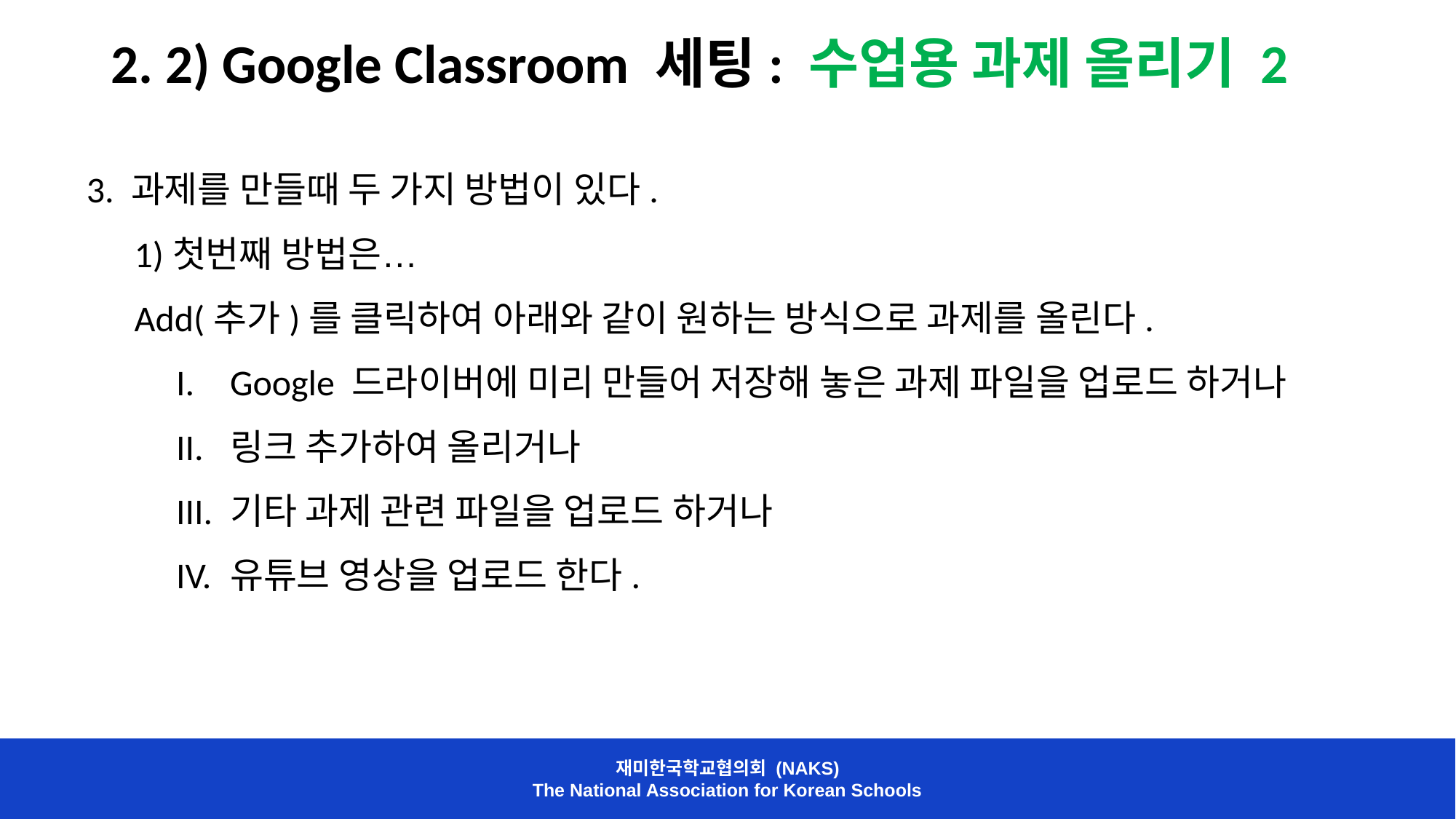

# 2. 2) Google Classroom 세팅: 수업용 과제 올리기 2
3. 과제를 만들때 두 가지 방법이 있다.
1)첫번째 방법은…
Add(추가)를 클릭하여 아래와 같이 원하는 방식으로 과제를 올린다.
Google 드라이버에 미리 만들어 저장해 놓은 과제 파일을 업로드 하거나
링크 추가하여 올리거나
기타 과제 관련 파일을 업로드 하거나
유튜브 영상을 업로드 한다.

재미한국학교협의회 (NAKS)
The National Association for Korean Schools